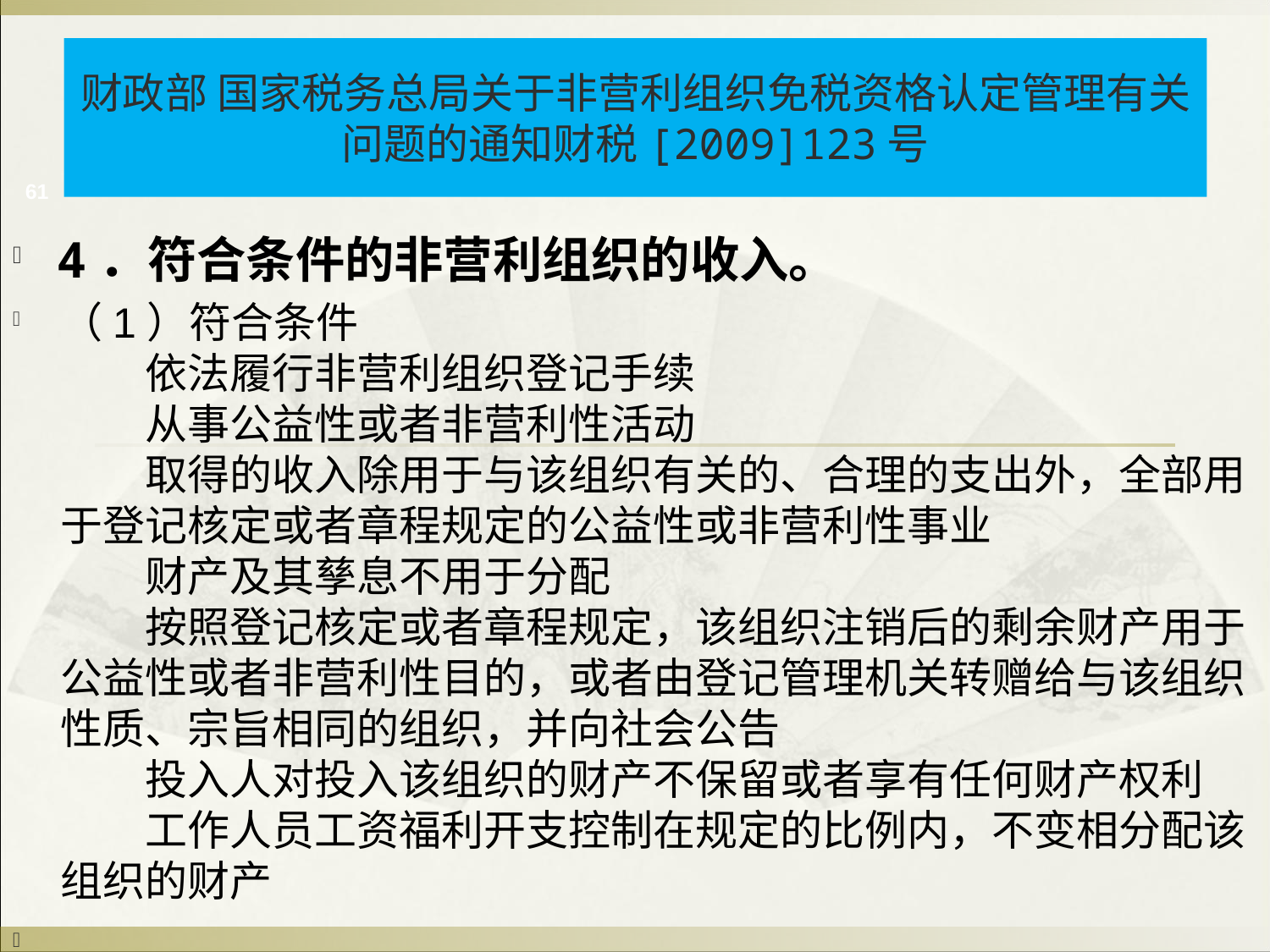

财政部 国家税务总局关于非营利组织免税资格认定管理有关问题的通知财税[2009]123号
61
4．符合条件的非营利组织的收入。
（1）符合条件
　　依法履行非营利组织登记手续
　　从事公益性或者非营利性活动
　　取得的收入除用于与该组织有关的、合理的支出外，全部用于登记核定或者章程规定的公益性或非营利性事业
　　财产及其孳息不用于分配
　　按照登记核定或者章程规定，该组织注销后的剩余财产用于公益性或者非营利性目的，或者由登记管理机关转赠给与该组织性质、宗旨相同的组织，并向社会公告
　　投入人对投入该组织的财产不保留或者享有任何财产权利
　　工作人员工资福利开支控制在规定的比例内，不变相分配该组织的财产